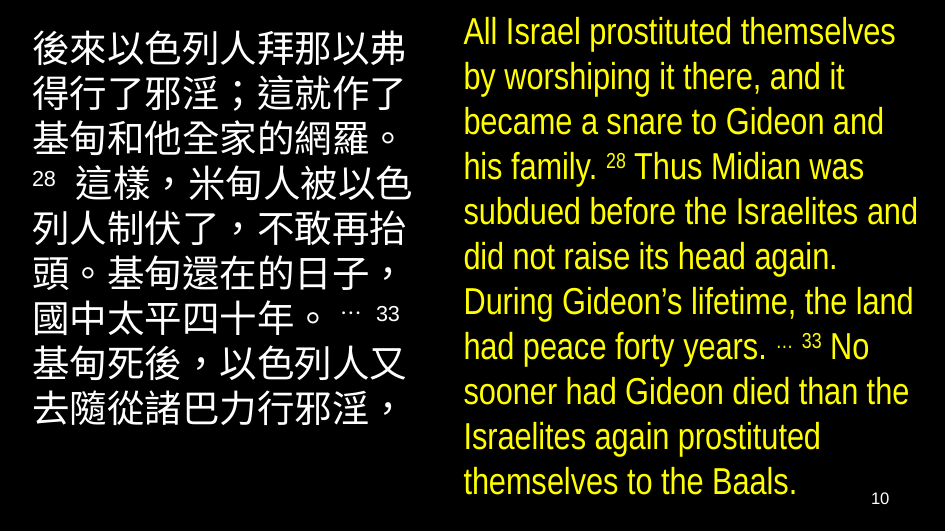

All Israel prostituted themselves by worshiping it there, and it became a snare to Gideon and his family. 28 Thus Midian was subdued before the Israelites and did not raise its head again. During Gideon’s lifetime, the land had peace forty years. … 33 No sooner had Gideon died than the Israelites again prostituted themselves to the Baals.

後來以色列人拜那以弗得行了邪淫；這就作了基甸和他全家的網羅。 28 這樣，米甸人被以色列人制伏了，不敢再抬頭。基甸還在的日子，國中太平四十年。 … 33 基甸死後，以色列人又去隨從諸巴力行邪淫，
10